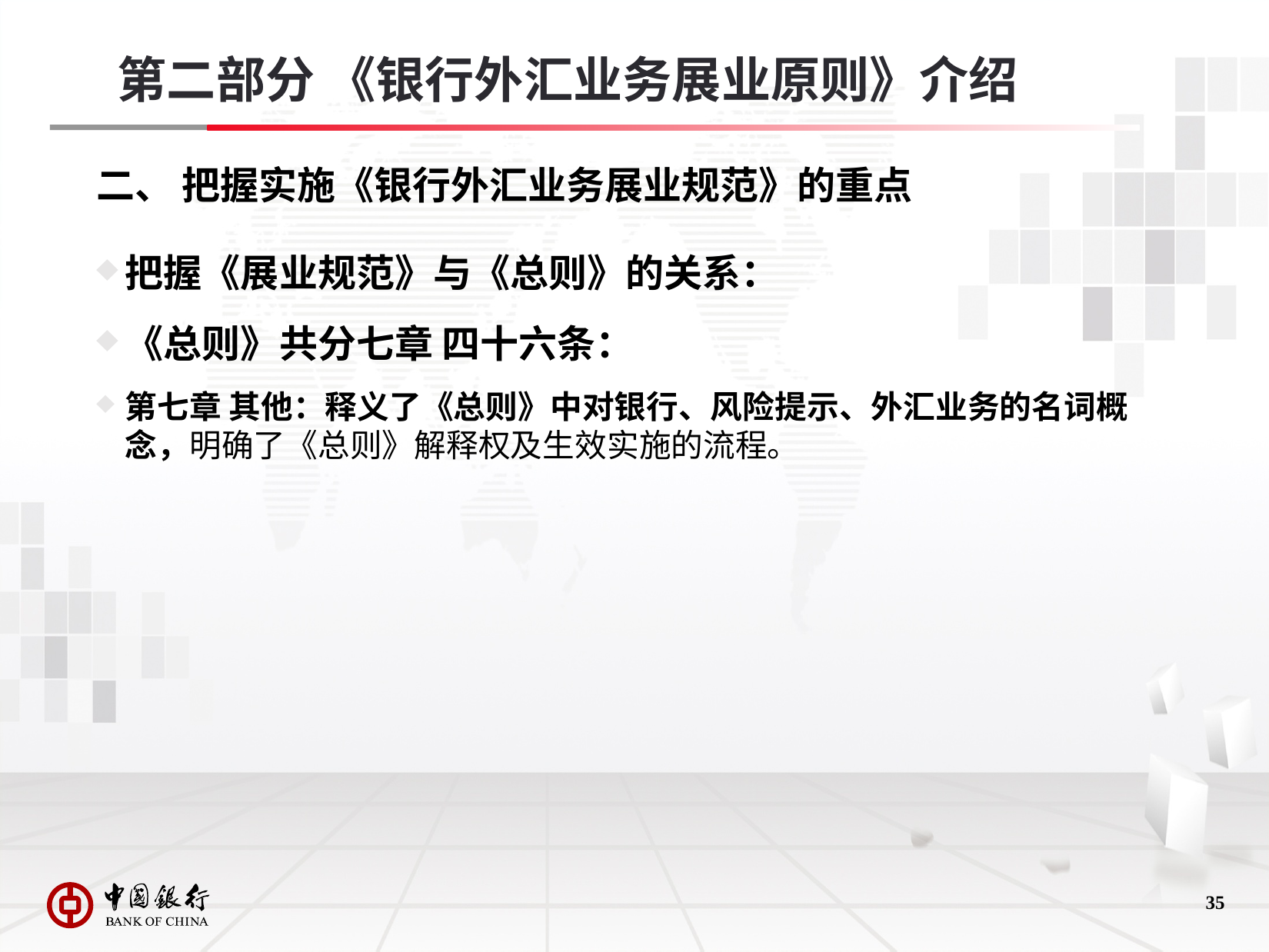

第二部分 《银行外汇业务展业原则》介绍
# 二、 把握实施《银行外汇业务展业规范》的重点
把握《展业规范》与《总则》的关系：
《总则》共分七章 四十六条：
第七章 其他：释义了《总则》中对银行、风险提示、外汇业务的名词概念，明确了《总则》解释权及生效实施的流程。

35